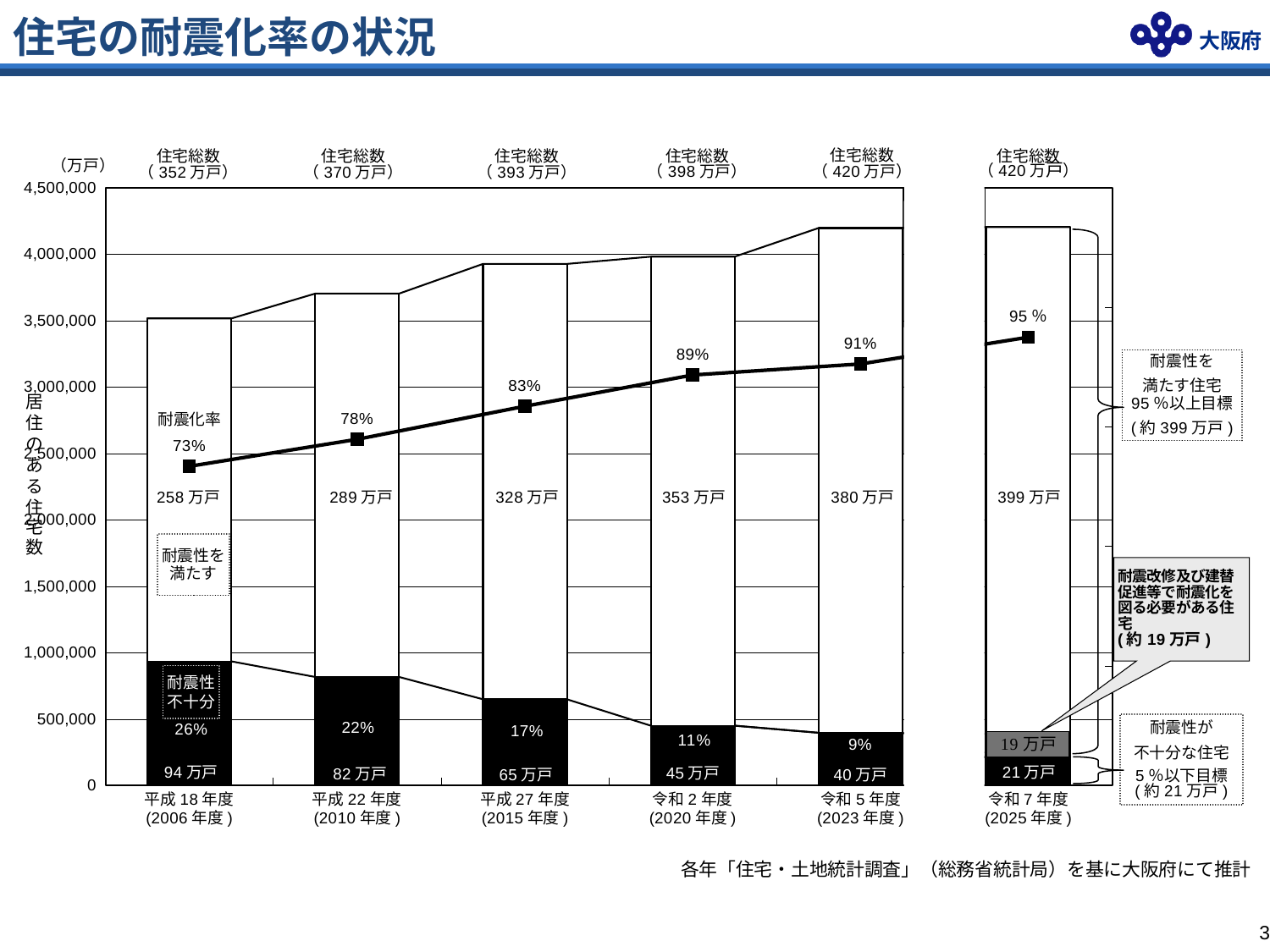

# 住宅の耐震化率の状況

### Chart

| Category | 耐震性が不十分な住宅 | 耐震化を促進 | 自然更新(建替) | 耐震性を満たす住宅 | 耐震化率 |
|---|---|---|---|---|---|
| 平成18年度
(2006年度) | 935000.0 | None | None | 2581000.0 | 0.7340728100113766 |
| 平成22年度
(2010年度) | 817439.0 | None | None | 2886024.0 | 0.7792771252203681 |
| 平成27年度
(2015年度) | 649495.0 | None | None | 3277447.0 | 0.8346054003344078 |
| 令和2年度
(2020年度) | 450643.0 | None | 0.0 | 3530751.0 | 0.8868127595510518 |
| 令和5年度
(2023年度) | 397321.0 | None | 0.0 | 3799679.0 | 0.9053321420061949 |
| 令和7年度
(2025年度) | 210208.3500000001 | None | None | 3993958.65 | 0.95 |
各年「住宅・土地統計調査」（総務省統計局）を基に大阪府にて推計
3